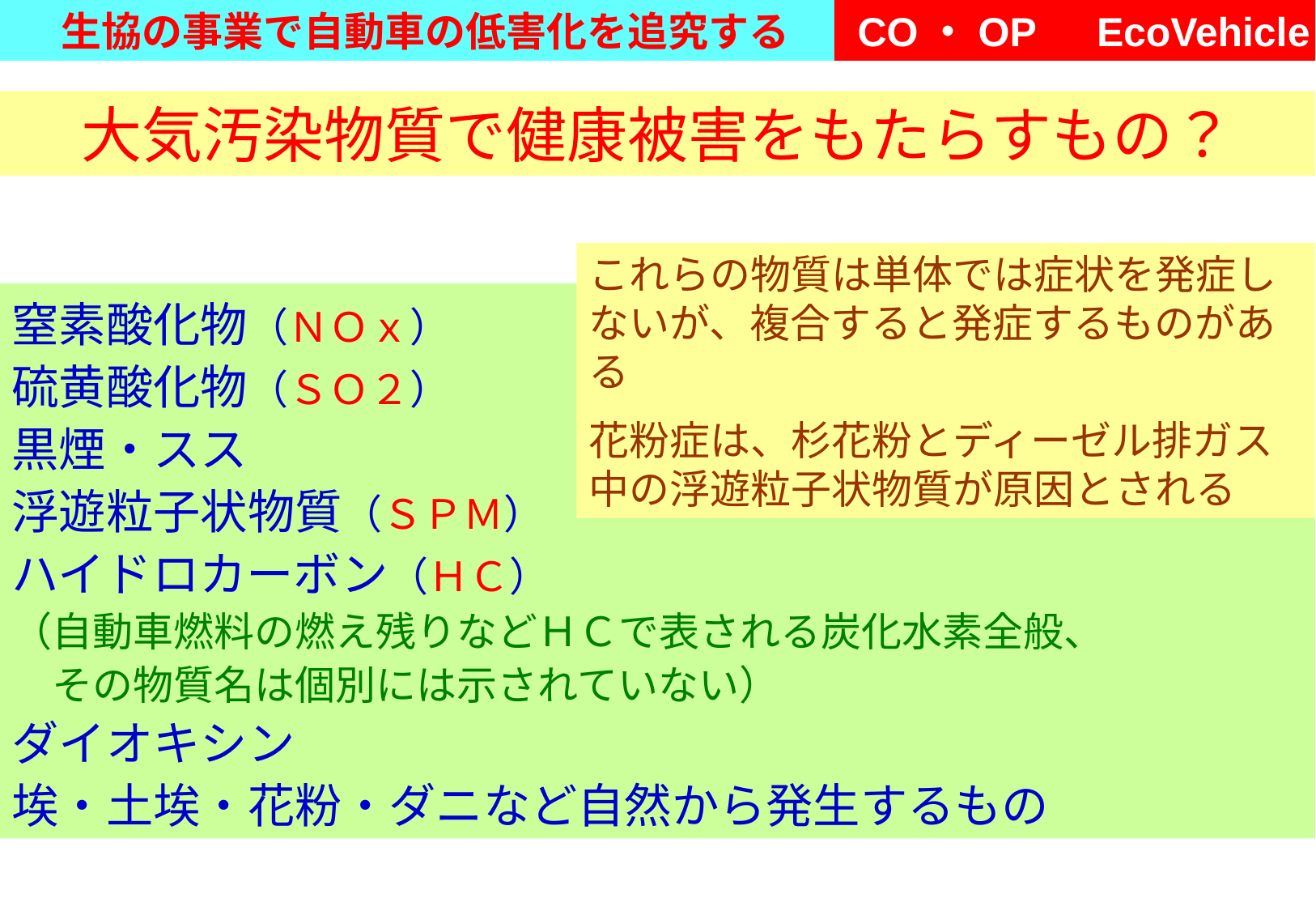

大気汚染物質で健康被害をもたらすもの？
これらの物質は単体では症状を発症しないが、複合すると発症するものがある
花粉症は、杉花粉とディーゼル排ガス中の浮遊粒子状物質が原因とされる
窒素酸化物（ＮＯｘ）　　　　　　　　　　　　　　　　　　　　　硫黄酸化物（ＳＯ２）　　　　　　　　　　　　　　　　　　　　　黒煙・スス　　　　　　　　　　　　　　　　　　　　　　浮遊粒子状物質（ＳＰＭ）　　　　　　　　　　　　　　　　　　ハイドロカーボン（ＨＣ）　　　　　　　　　　　　　　　　　（自動車燃料の燃え残りなどＨＣで表される炭化水素全般、　　　　　その物質名は個別には示されていない）　　　　　　　　　　　　ダイオキシン　　　　　　　　　　　　　　　　　　　　　　　　埃・土埃・花粉・ダニなど自然から発生するもの